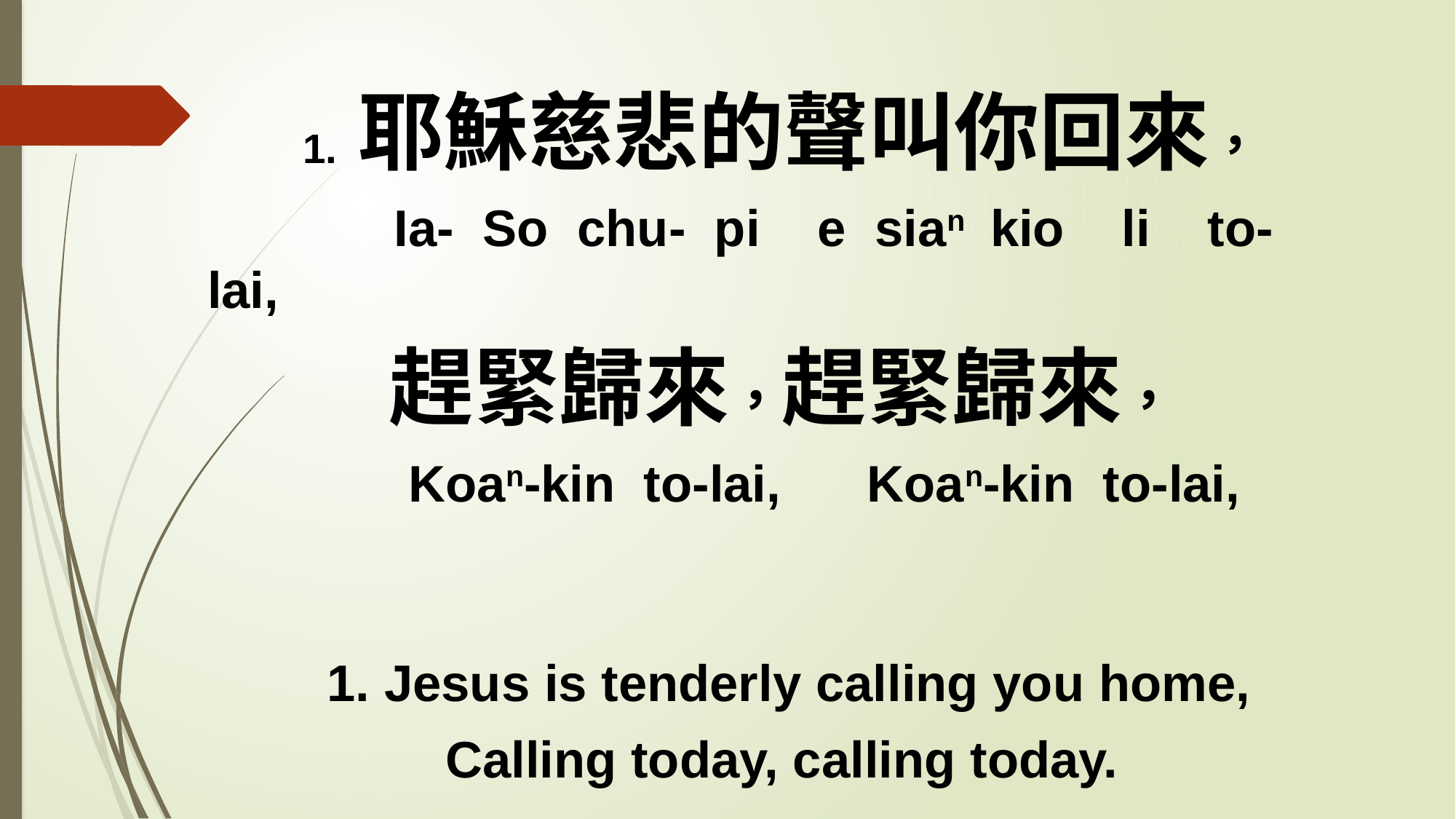

1. 耶穌慈悲的聲叫你回來，
             Ia-  So  chu-  pi    e  sian   kio    li    to-  lai,
趕緊歸來，趕緊歸來，
              Koan-kin  to-lai,      Koan-kin  to-lai,

 1. Jesus is tenderly calling you home,
Calling today, calling today.